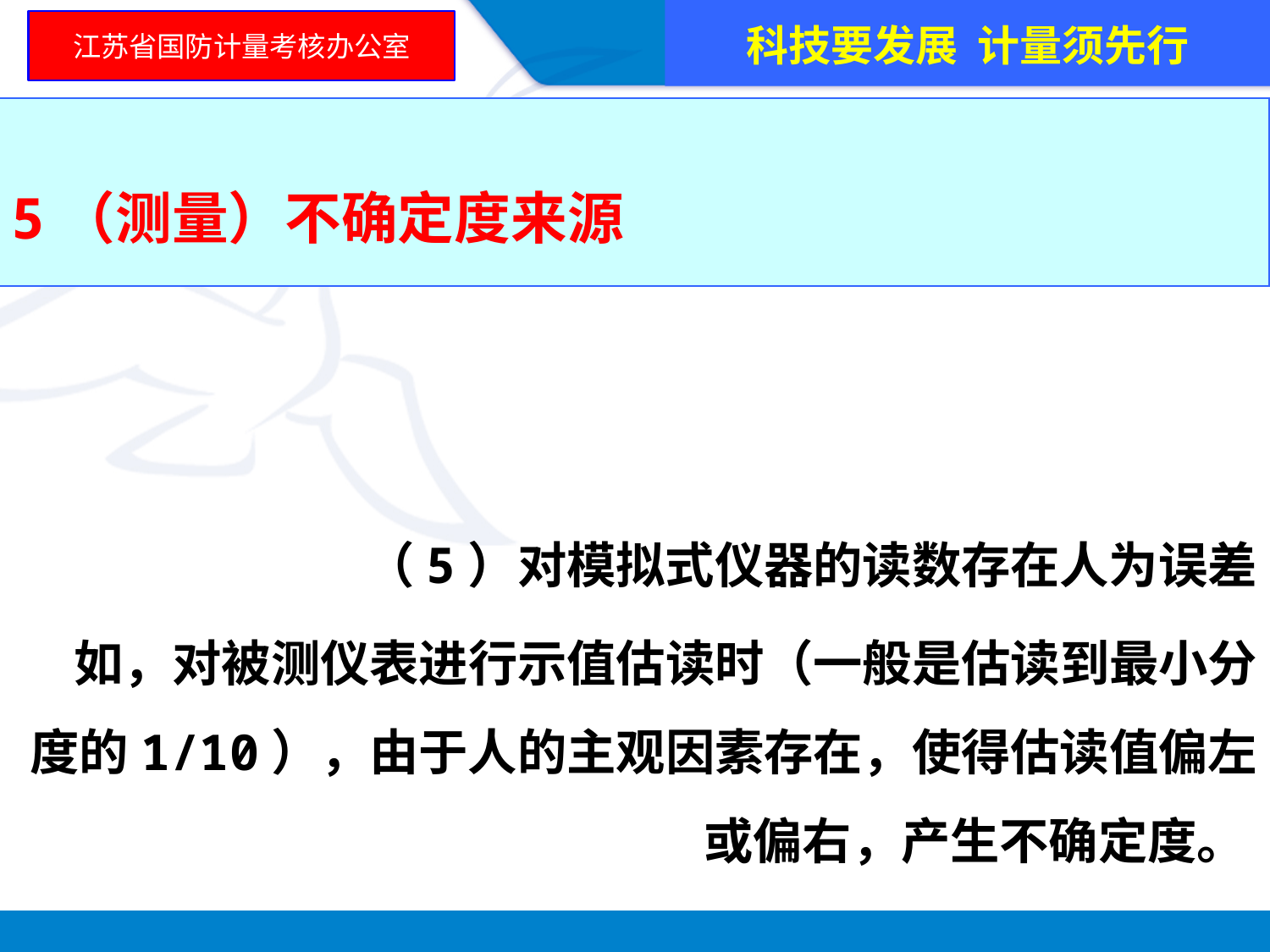

科技要发展  计量须先行
江苏省国防计量考核办公室
5（测量）不确定度来源

 （5）对模拟式仪器的读数存在人为误差
如，对被测仪表进行示值估读时（一般是估读到最小分度的1/10），由于人的主观因素存在，使得估读值偏左或偏右，产生不确定度。